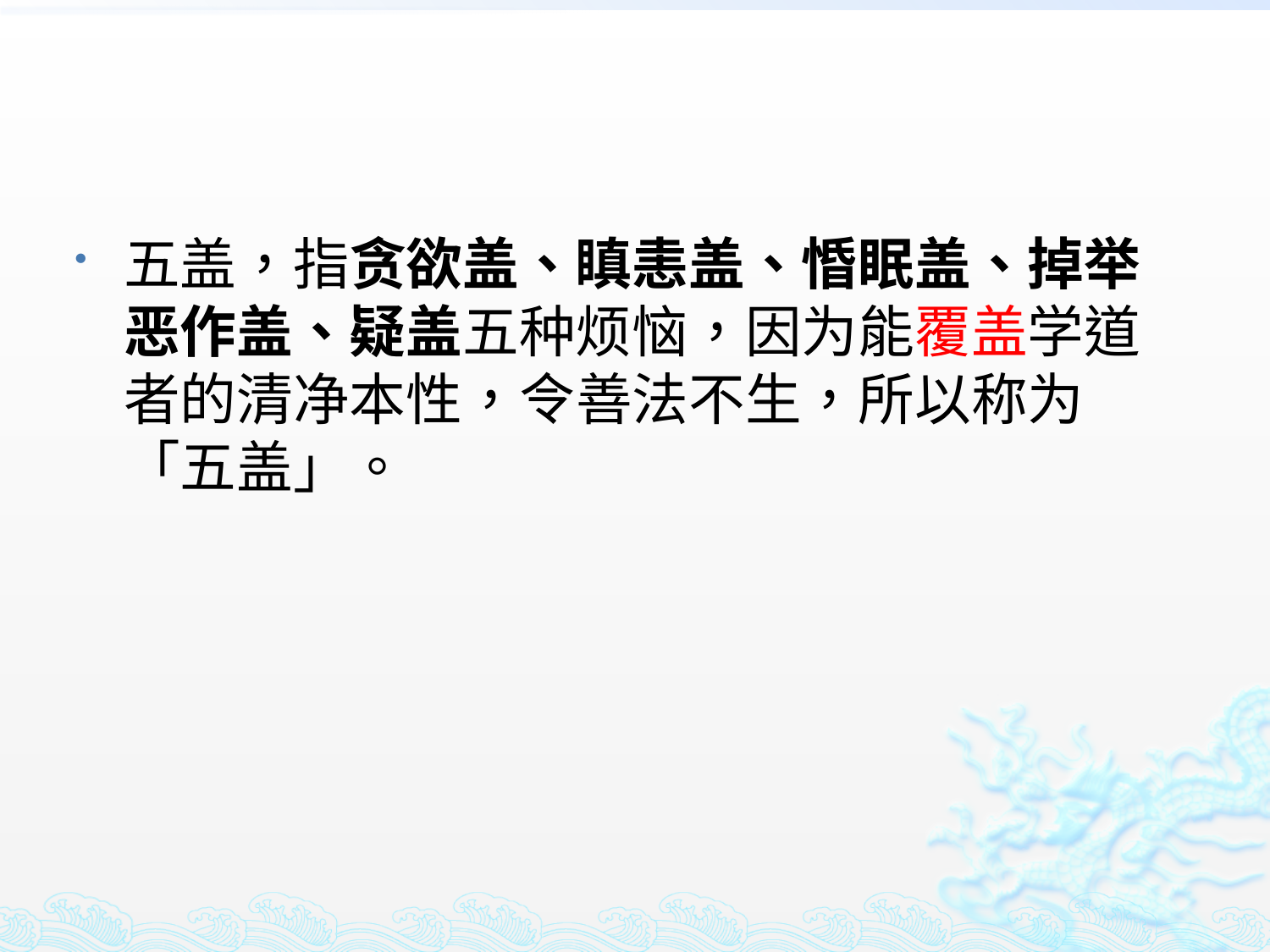

五盖，指贪欲盖、瞋恚盖、惛眠盖、掉举恶作盖、疑盖五种烦恼，因为能覆盖学道者的清净本性，令善法不生，所以称为「五盖」。